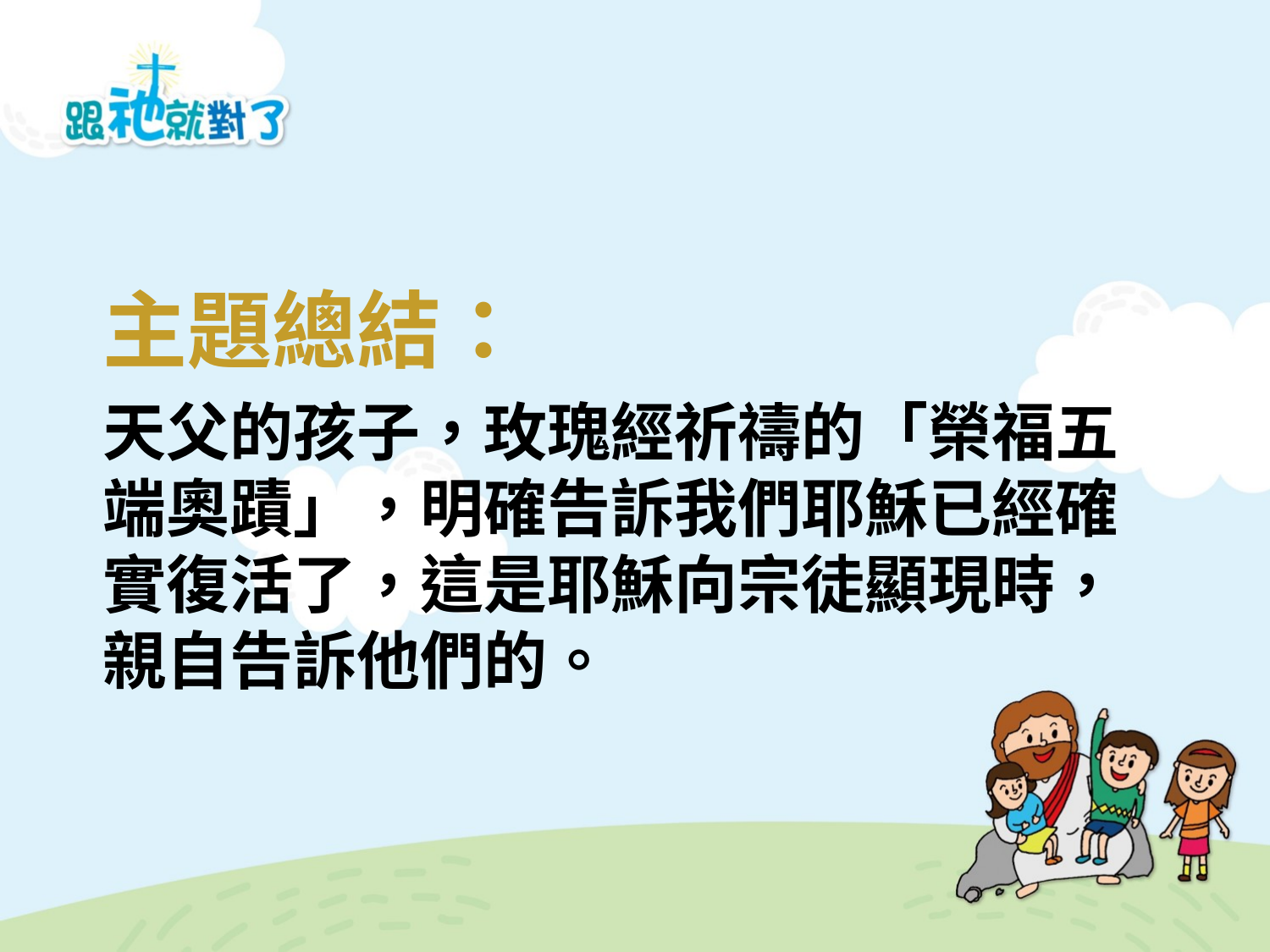

主題總結：
天父的孩子，玫瑰經祈禱的「榮福五端奧蹟」，明確告訴我們耶穌已經確實復活了，這是耶穌向宗徒顯現時，親自告訴他們的。